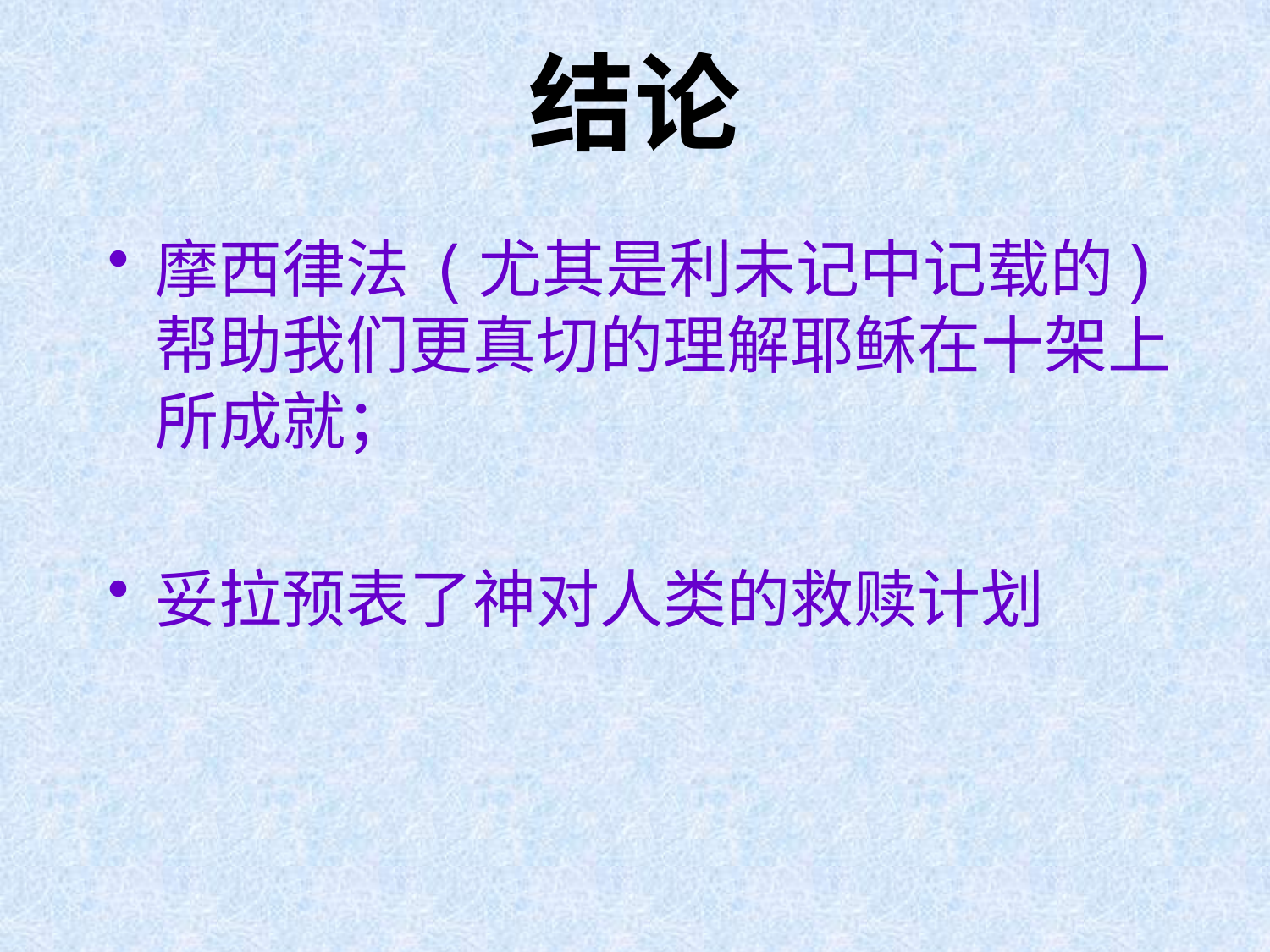

# 结论
摩西律法 (尤其是利未记中记载的) 帮助我们更真切的理解耶稣在十架上所成就；

妥拉预表了神对人类的救赎计划